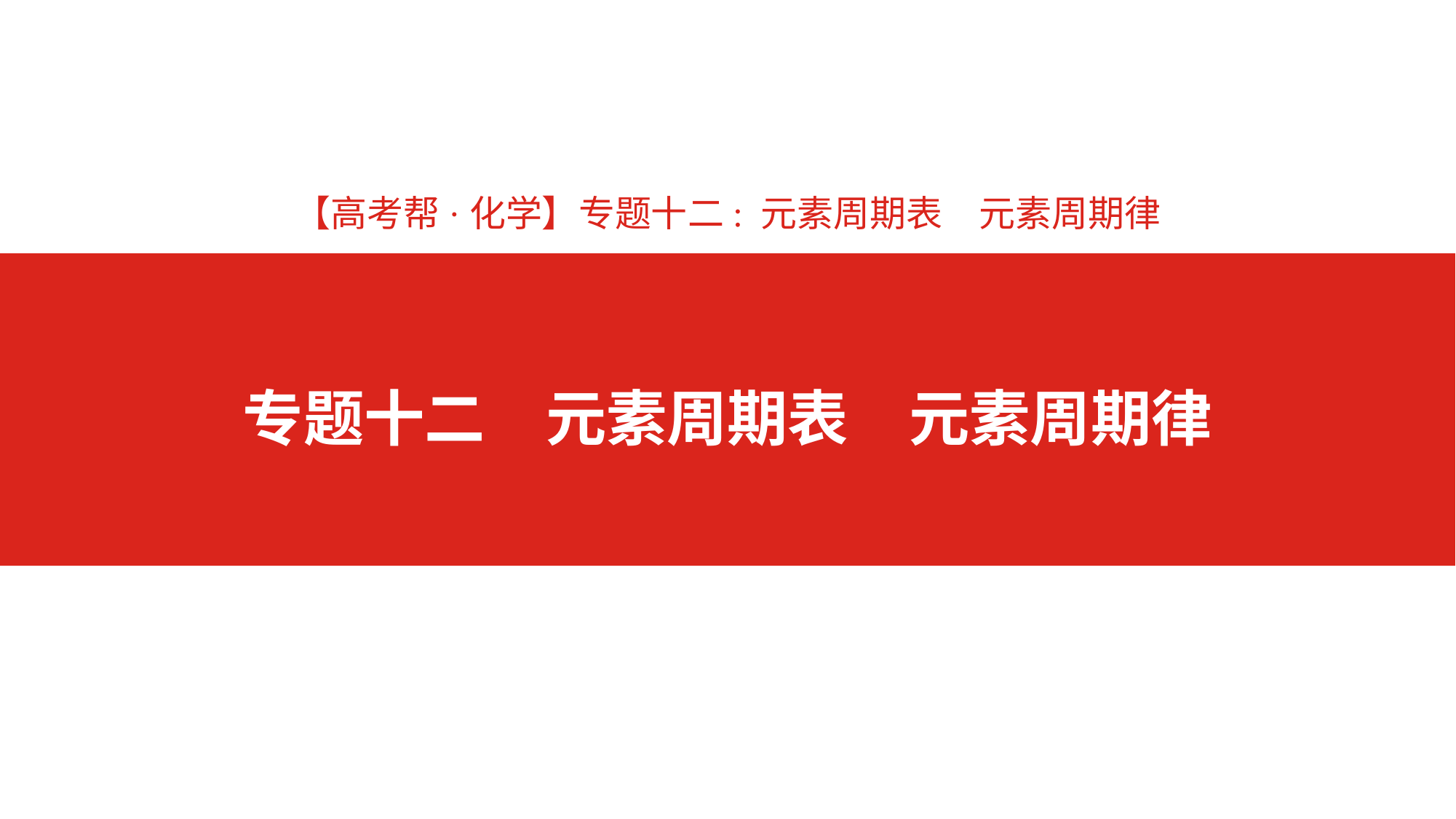

【高考帮·化学】专题十二: 元素周期表　元素周期律
专题十二　元素周期表　元素周期律